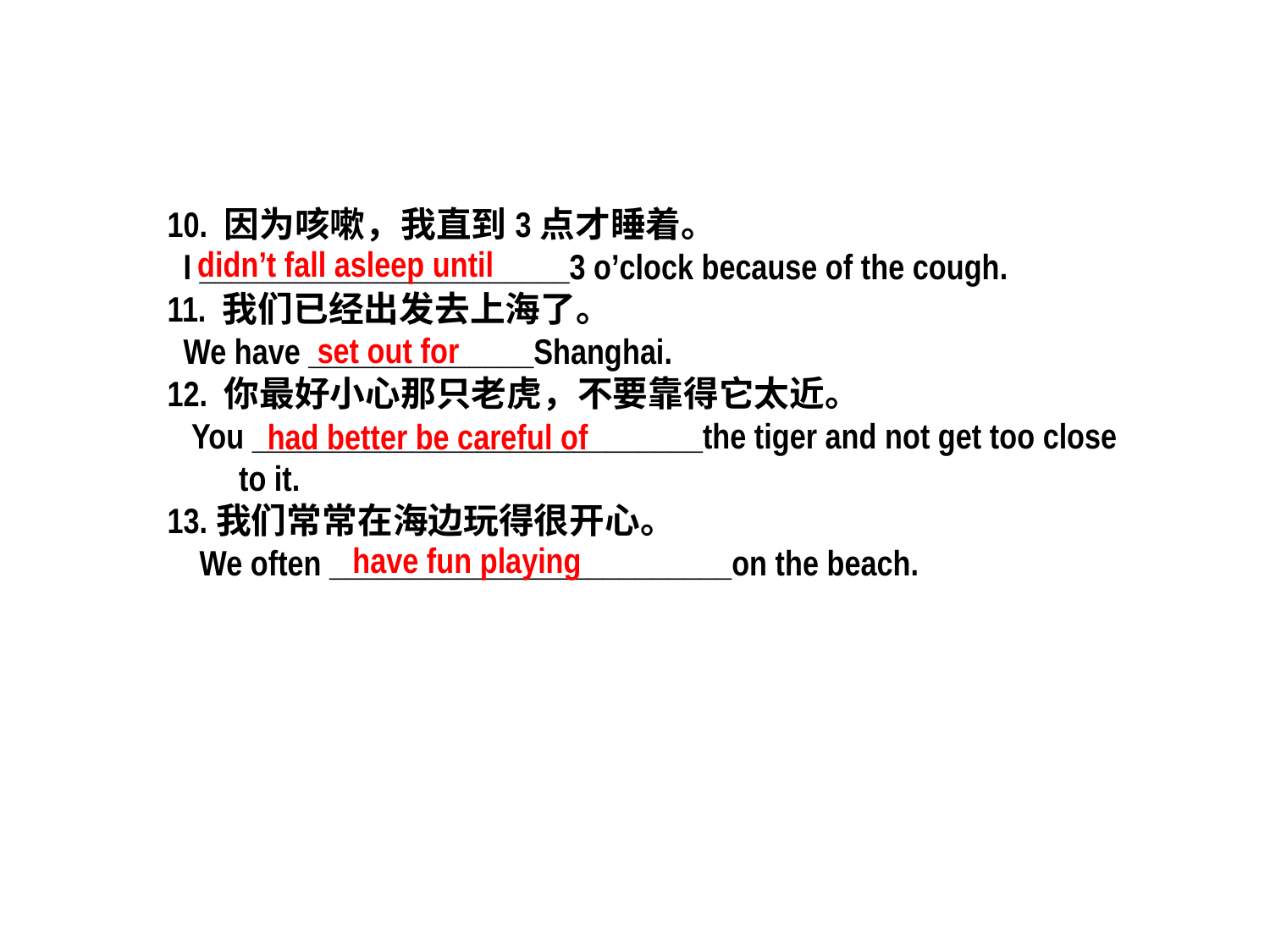

10. 因为咳嗽，我直到3点才睡着。
  I _______________________3 o’clock because of the cough.
11. 我们已经出发去上海了。
  We have ______________Shanghai.
12. 你最好小心那只老虎，不要靠得它太近。
   You ____________________________the tiger and not get too close to it.
13.我们常常在海边玩得很开心。
    We often _________________________on the beach.

didn’t fall asleep until
set out for
had better be careful of
have fun playing